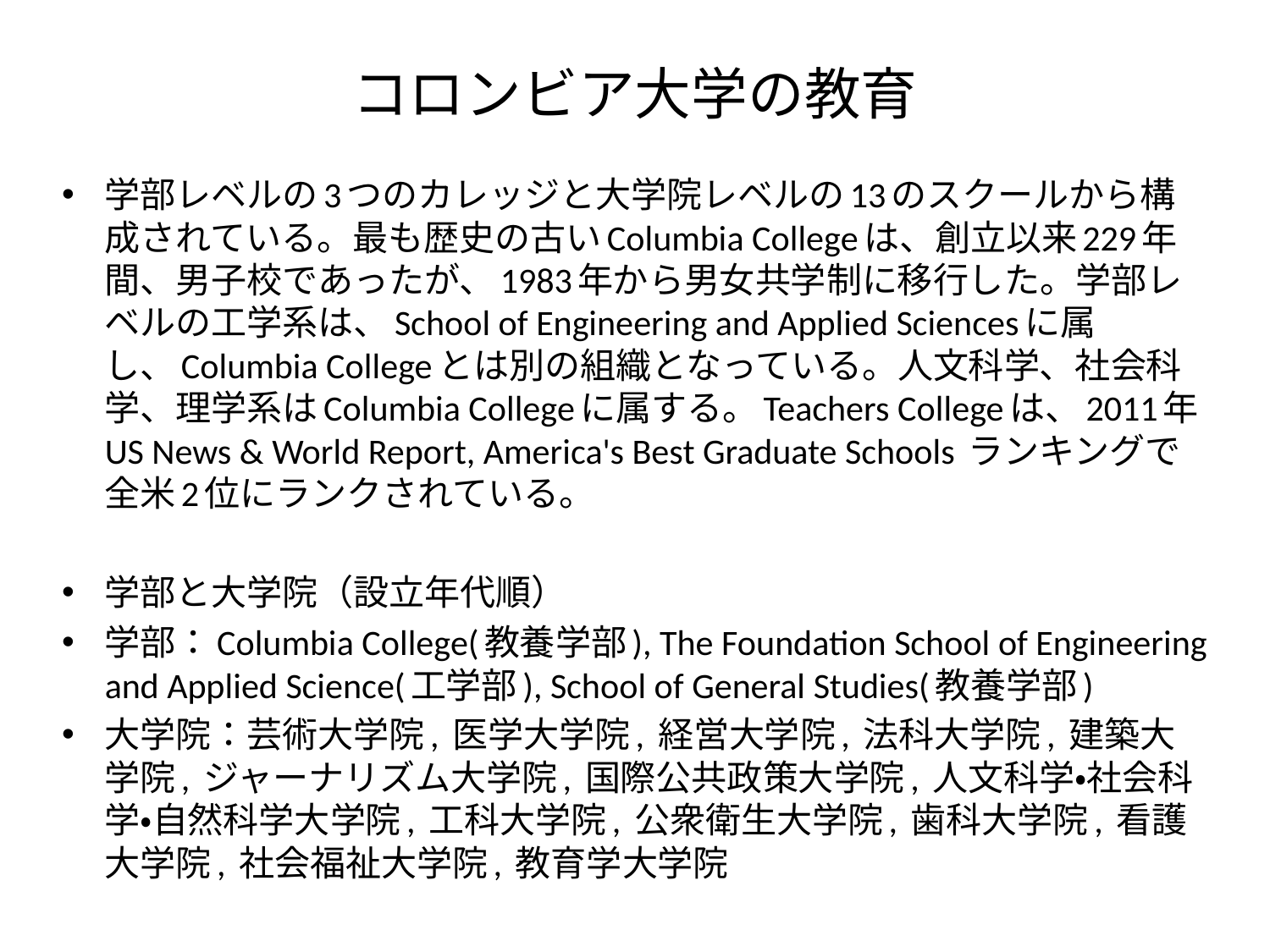

# コロンビア大学の教育
学部レベルの3つのカレッジと大学院レベルの13のスクールから構成されている。最も歴史の古いColumbia Collegeは、創立以来229年間、男子校であったが、1983年から男女共学制に移行した。学部レベルの工学系は、School of Engineering and Applied Sciencesに属し、Columbia Collegeとは別の組織となっている。人文科学、社会科学、理学系はColumbia Collegeに属する。Teachers Collegeは、2011年US News & World Report, America's Best Graduate Schools ランキングで全米2位にランクされている。

学部と大学院（設立年代順）
学部：Columbia College(教養学部), The Foundation School of Engineering and Applied Science(工学部), School of General Studies(教養学部)
大学院：芸術大学院, 医学大学院, 経営大学院, 法科大学院, 建築大学院, ジャーナリズム大学院, 国際公共政策大学院, 人文科学・社会科学・自然科学大学院, 工科大学院, 公衆衛生大学院, 歯科大学院, 看護大学院, 社会福祉大学院, 教育学大学院